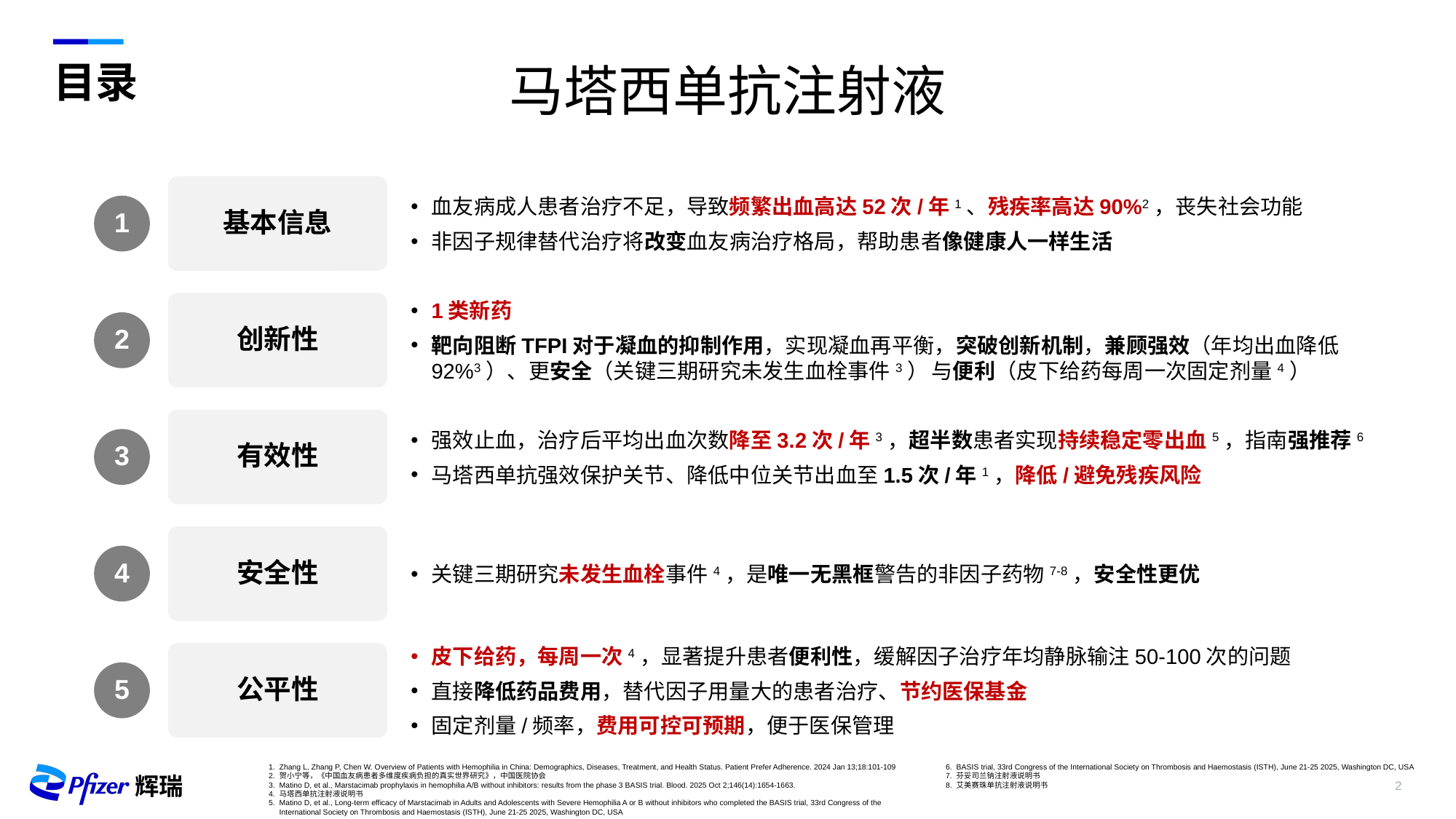

马塔西单抗注射液
# 目录
基本信息
血友病成人患者治疗不足，导致频繁出血高达52次/年1、残疾率高达90%2，丧失社会功能
非因子规律替代治疗将改变血友病治疗格局，帮助患者像健康人一样生活
1
创新性
1类新药
靶向阻断TFPI对于凝血的抑制作用，实现凝血再平衡，突破创新机制，兼顾强效（年均出血降低92%3）、更安全（关键三期研究未发生血栓事件3） 与便利（皮下给药每周一次固定剂量4）
2
有效性
强效止血，治疗后平均出血次数降至3.2次/年3，超半数患者实现持续稳定零出血5，指南强推荐6
马塔西单抗强效保护关节、降低中位关节出血至1.5次/年1，降低/避免残疾风险
3
安全性
关键三期研究未发生血栓事件4，是唯一无黑框警告的非因子药物7-8，安全性更优
4
公平性
皮下给药，每周一次4，显著提升患者便利性，缓解因子治疗年均静脉输注50-100次的问题
直接降低药品费用，替代因子用量大的患者治疗、节约医保基金
固定剂量/频率，费用可控可预期，便于医保管理
5
Zhang L, Zhang P, Chen W. Overview of Patients with Hemophilia in China: Demographics, Diseases, Treatment, and Health Status. Patient Prefer Adherence. 2024 Jan 13;18:101-109
贺小宁等，《中国血友病患者多维度疾病负担的真实世界研究》，中国医院协会
Matino D, et al., Marstacimab prophylaxis in hemophilia A/B without inhibitors: results from the phase 3 BASIS trial. Blood. 2025 Oct 2;146(14):1654-1663.
马塔西单抗注射液说明书
Matino D, et al., Long-term efficacy of Marstacimab in Adults and Adolescents with Severe Hemophilia A or B without inhibitors who completed the BASIS trial, 33rd Congress of the International Society on Thrombosis and Haemostasis (ISTH), June 21-25 2025, Washington DC, USA
BASIS trial, 33rd Congress of the International Society on Thrombosis and Haemostasis (ISTH), June 21-25 2025, Washington DC, USA
芬妥司兰钠注射液说明书
艾美赛珠单抗注射液说明书